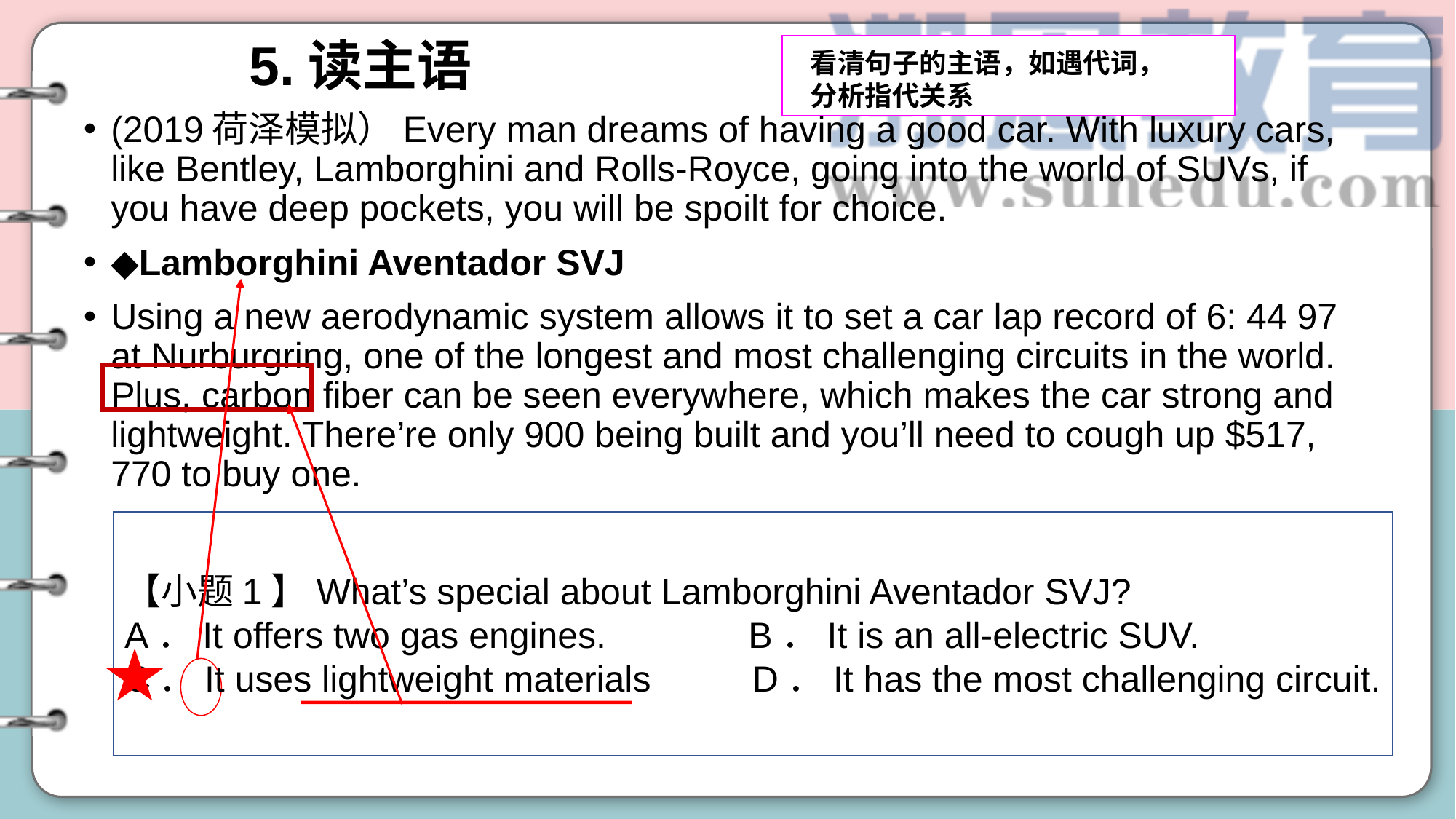

5.读主语

看清句子的主语，如遇代词，分析指代关系

(2019荷泽模拟）Every man dreams of having a good car. With luxury cars, like Bentley, Lamborghini and Rolls-Royce, going into the world of SUVs, if you have deep pockets, you will be spoilt for choice.
◆Lamborghini Aventador SVJ
Using a new aerodynamic system allows it to set a car lap record of 6: 44 97 at Nurburgring, one of the longest and most challenging circuits in the world. Plus, carbon fiber can be seen everywhere, which makes the car strong and lightweight. There’re only 900 being built and you’ll need to cough up $517, 770 to buy one.

【小题1】What’s special about Lamborghini Aventador SVJ?
A．It offers two gas engines.              B．It is an all-electric SUV.
C．It uses lightweight materials          D．It has the most challenging circuit.